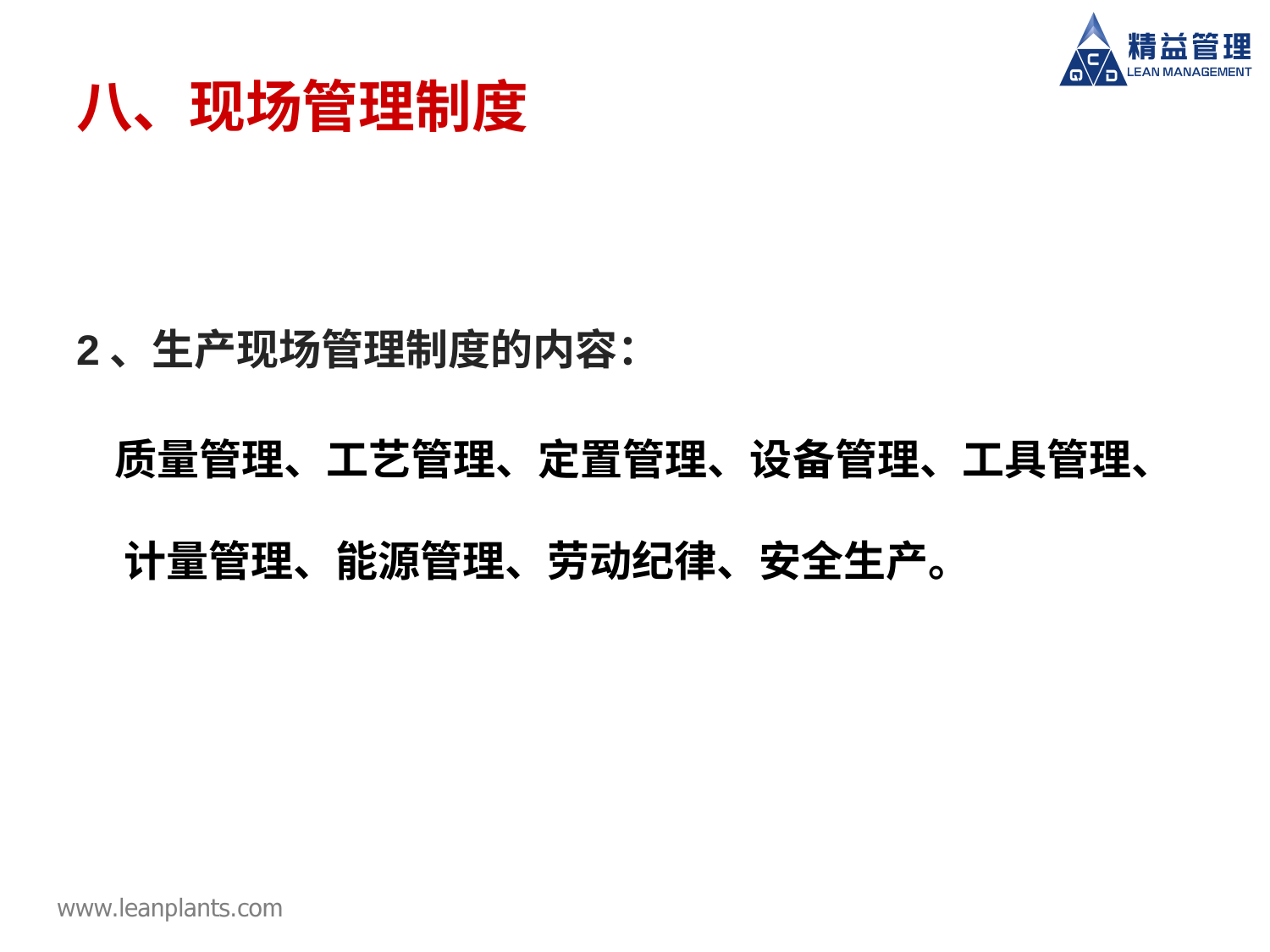

# 八、现场管理制度
2、生产现场管理制度的内容：
   质量管理、工艺管理、定置管理、设备管理、工具管理、计量管理、能源管理、劳动纪律、安全生产。